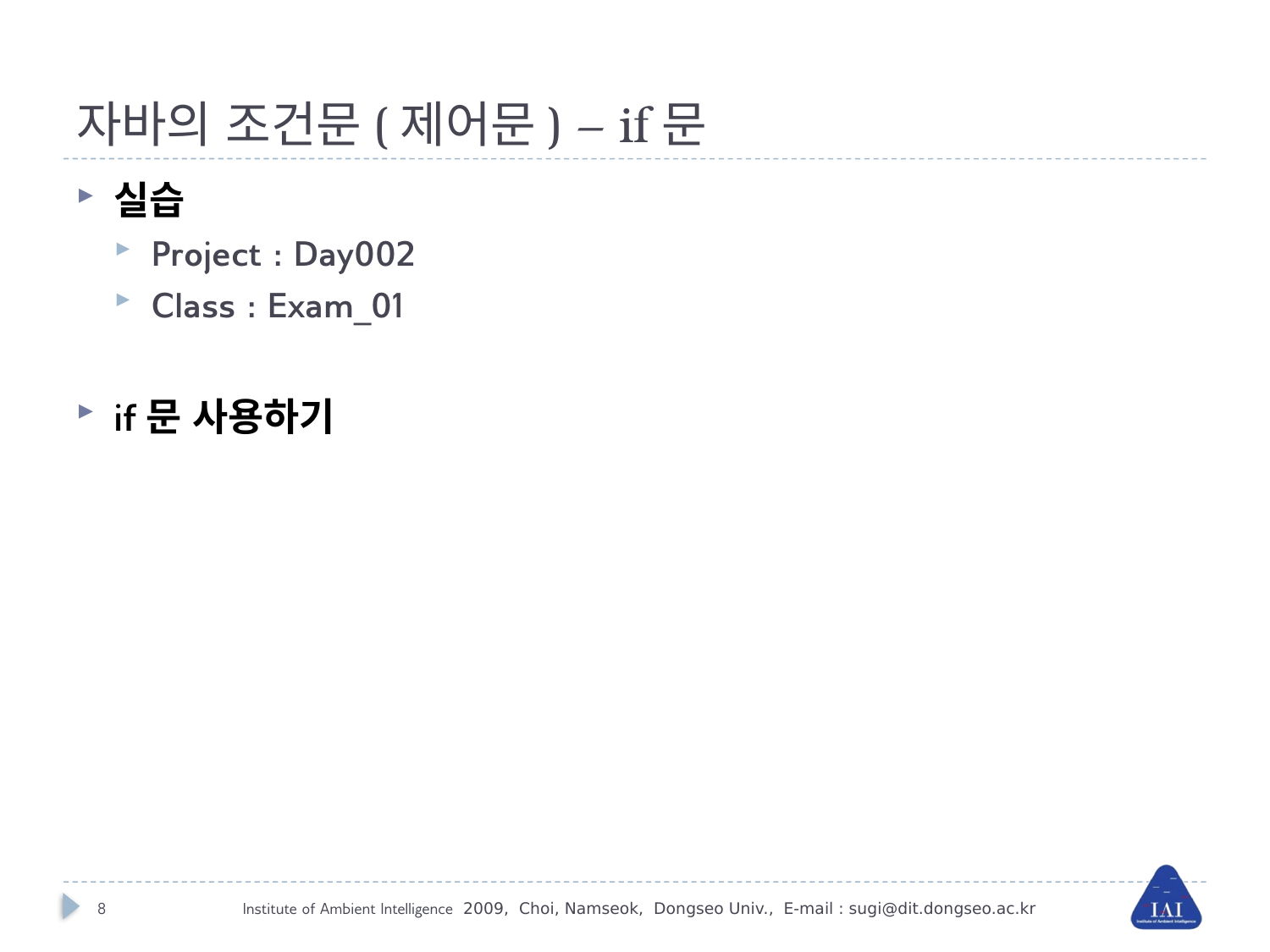

# 자바의 조건문(제어문) – if문
실습
Project : Day002
Class : Exam_01

if문 사용하기